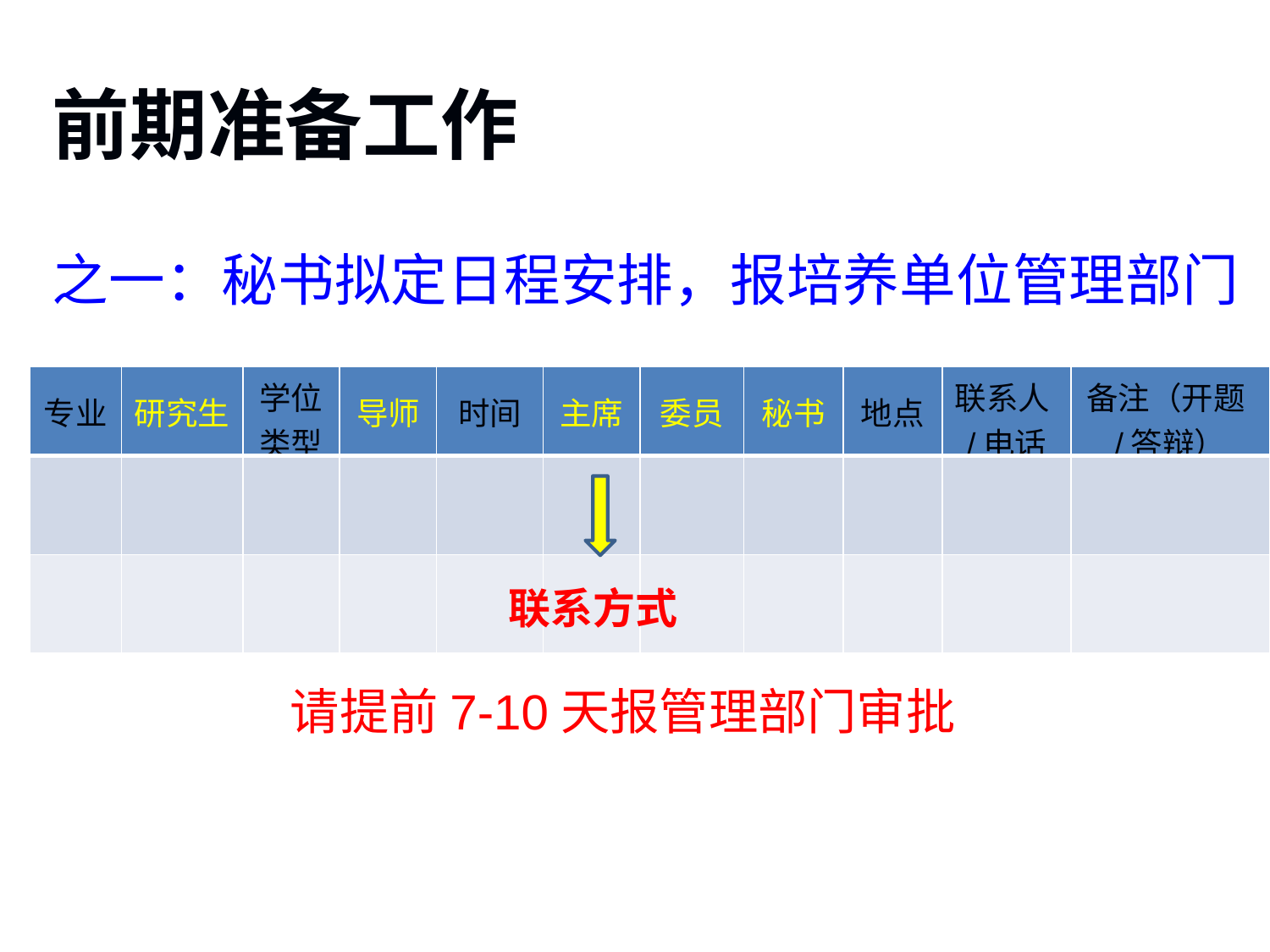

前期准备工作
之一：秘书拟定日程安排，报培养单位管理部门
| 专业 | 研究生 | 学位类型 | 导师 | 时间 | 主席 | 委员 | 秘书 | 地点 | 联系人/电话 | 备注（开题/答辩） |
| --- | --- | --- | --- | --- | --- | --- | --- | --- | --- | --- |
|  |  |  |  |  |  |  |  |  |  |  |
|  |  |  |  |  |  |  |  |  |  |  |

联系方式
请提前7-10天报管理部门审批